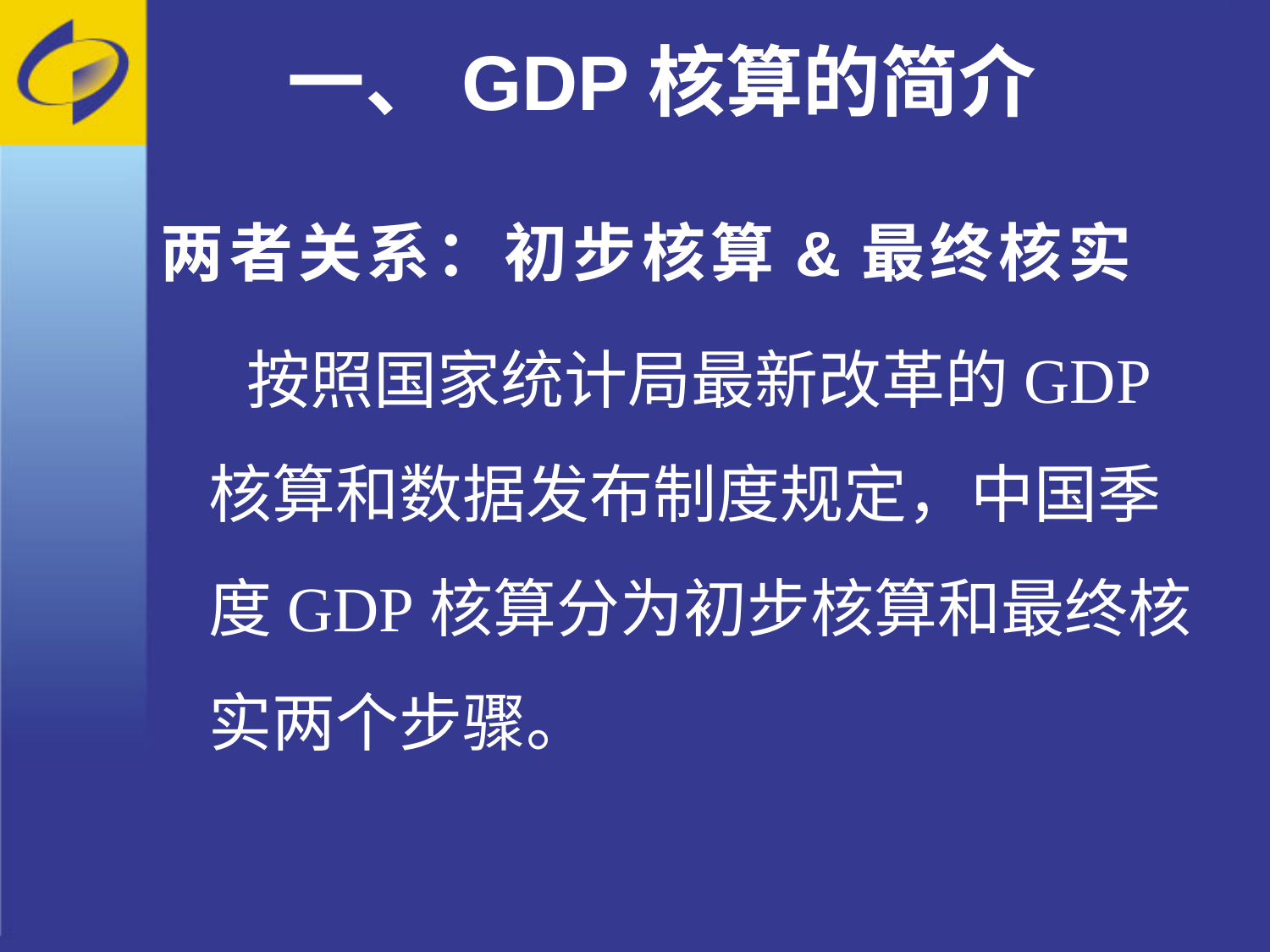

# 一、GDP核算的简介
两者关系：初步核算&最终核实
     按照国家统计局最新改革的GDP核算和数据发布制度规定，中国季度GDP核算分为初步核算和最终核实两个步骤。